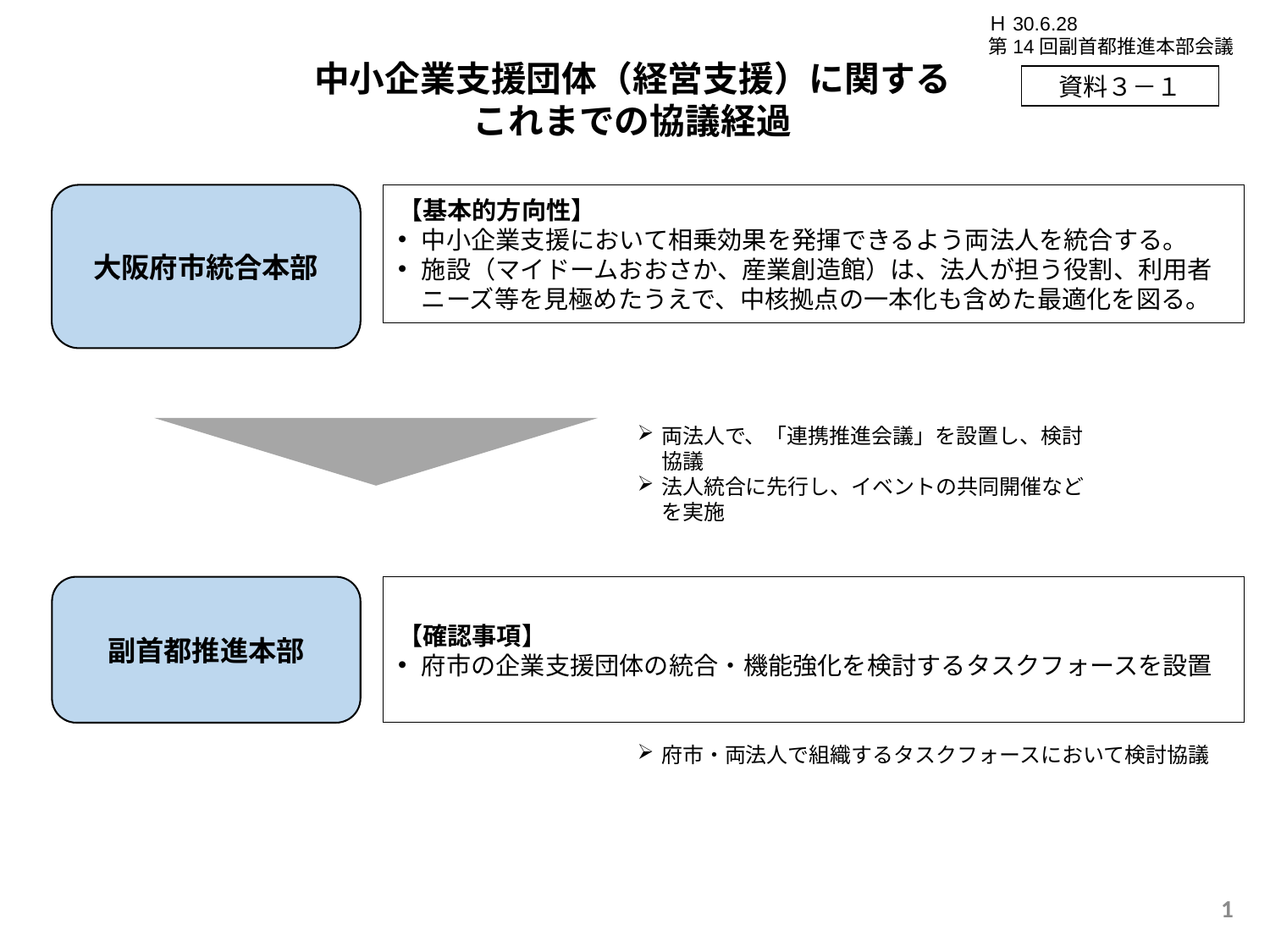

Ｈ30.6.28
第14回副首都推進本部会議
中小企業支援団体（経営支援）に関する
これまでの協議経過
資料３－１
大阪府市統合本部
【基本的方向性】
中小企業支援において相乗効果を発揮できるよう両法人を統合する。
施設（マイドームおおさか、産業創造館）は、法人が担う役割、利用者ニーズ等を見極めたうえで、中核拠点の一本化も含めた最適化を図る。

両法人で、「連携推進会議」を設置し、検討協議
法人統合に先行し、イベントの共同開催などを実施
副首都推進本部
【確認事項】
府市の企業支援団体の統合・機能強化を検討するタスクフォースを設置
府市・両法人で組織するタスクフォースにおいて検討協議
1